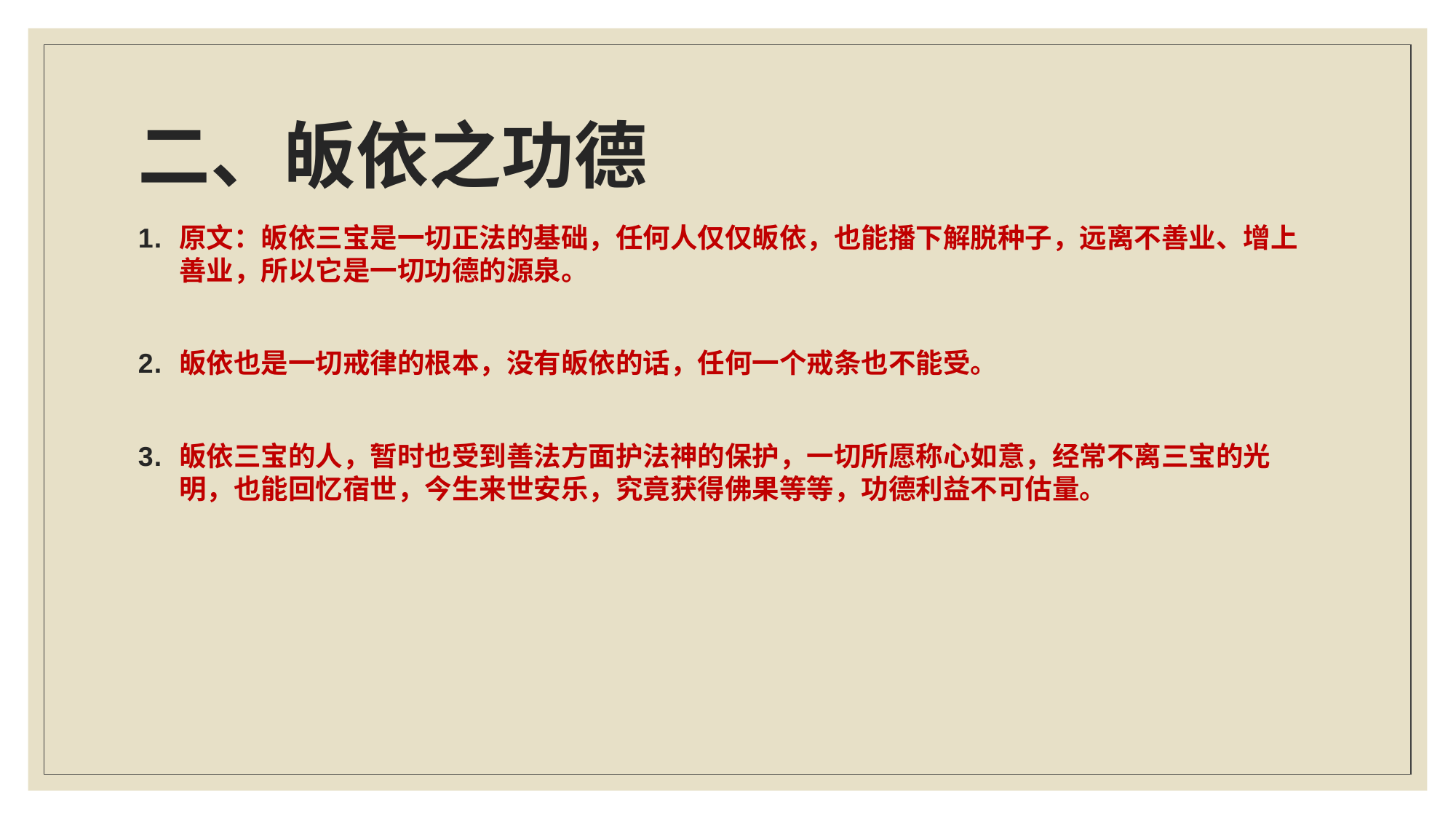

# 二、皈依之功德
原文：皈依三宝是一切正法的基础，任何人仅仅皈依，也能播下解脱种子，远离不善业、增上善业，所以它是一切功德的源泉。

皈依也是一切戒律的根本，没有皈依的话，任何一个戒条也不能受。

皈依三宝的人，暂时也受到善法方面护法神的保护，一切所愿称心如意，经常不离三宝的光明，也能回忆宿世，今生来世安乐，究竟获得佛果等等，功德利益不可估量。